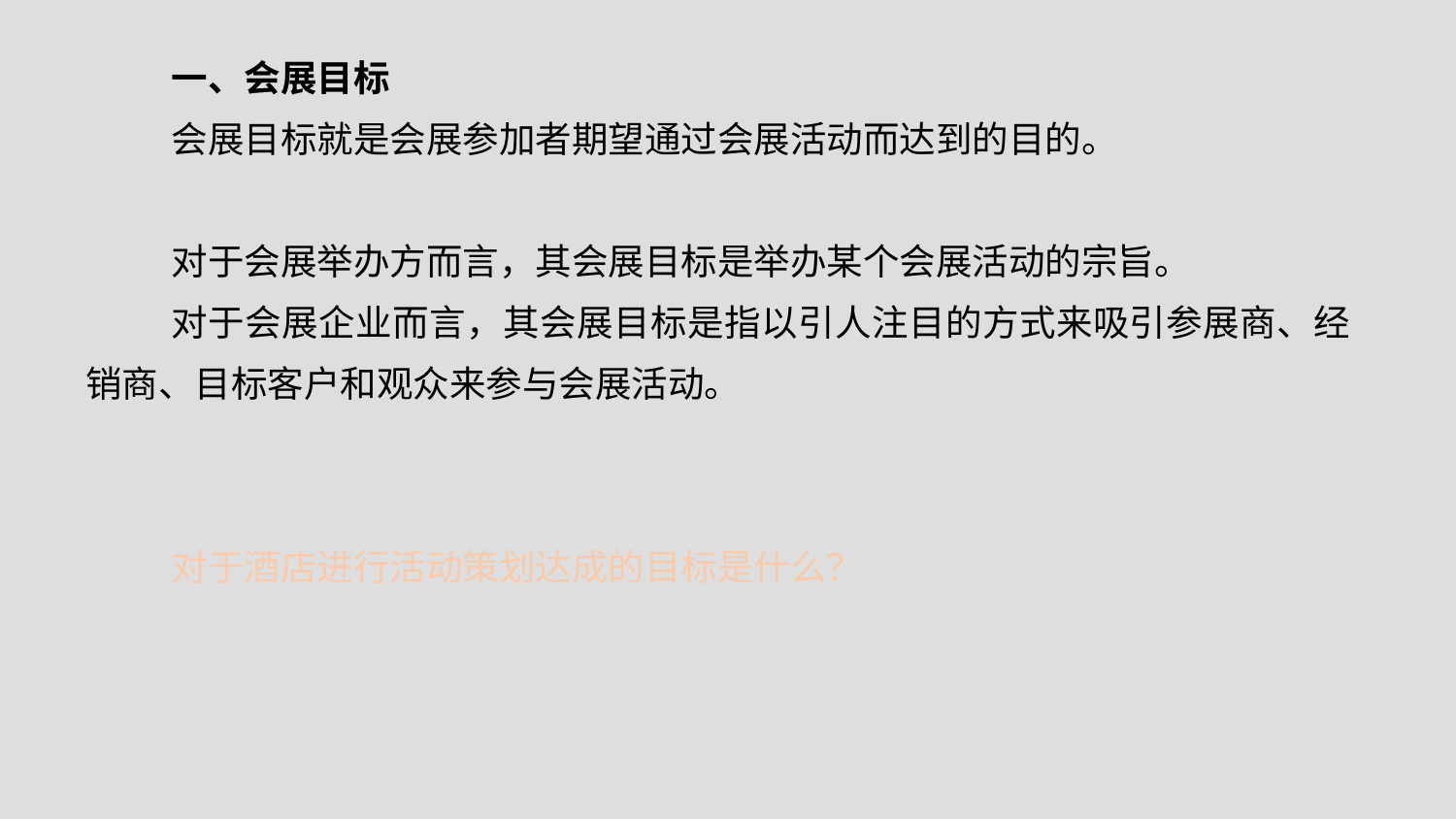

一、会展目标
会展目标就是会展参加者期望通过会展活动而达到的目的。

对于会展举办方而言，其会展目标是举办某个会展活动的宗旨。
对于会展企业而言，其会展目标是指以引人注目的方式来吸引参展商、经销商、目标客户和观众来参与会展活动。

对于酒店进行活动策划达成的目标是什么？